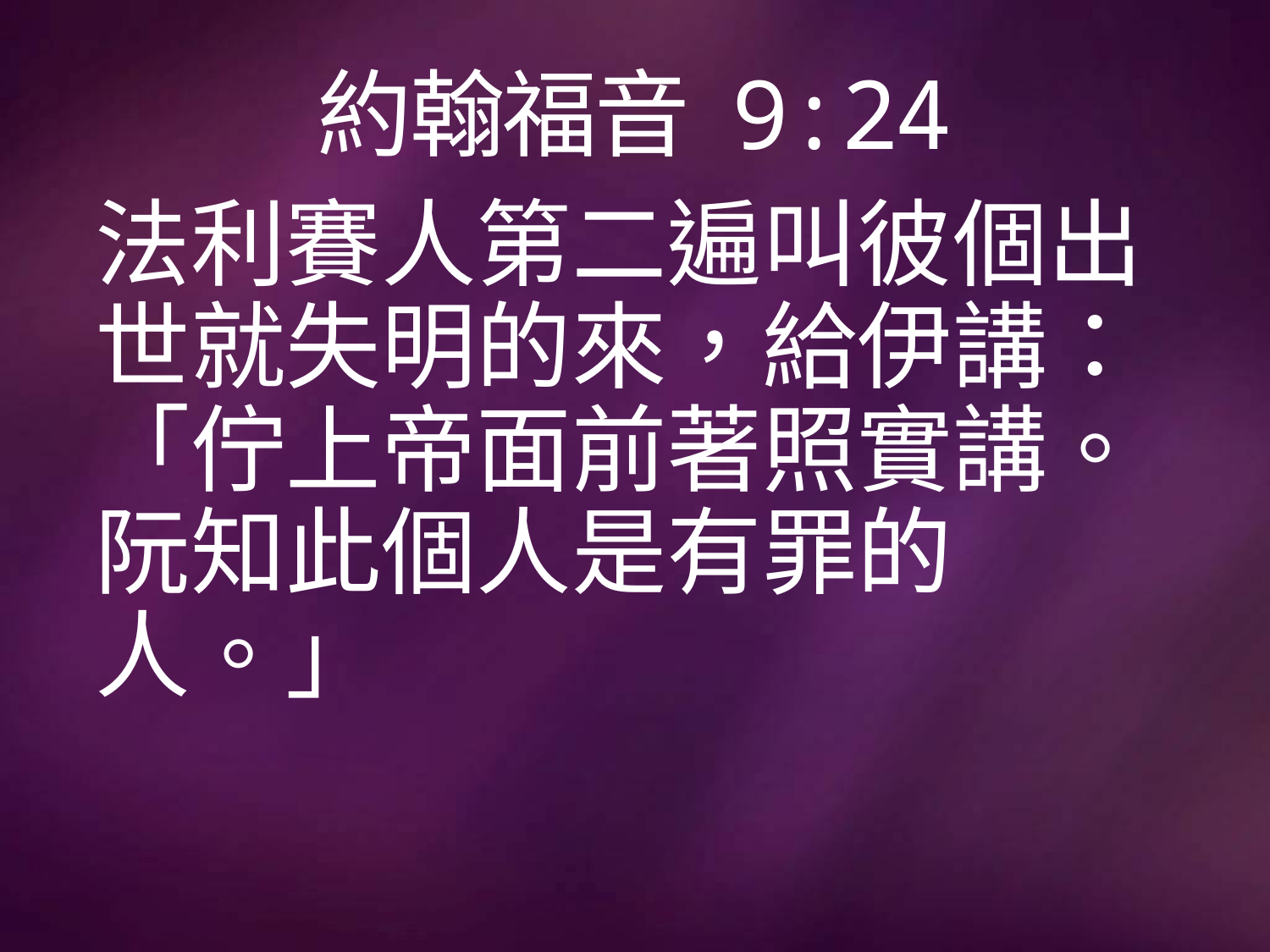

# 約翰福音 9:24
法利賽人第二遍叫彼個出世就失明的來，給伊講：「佇上帝面前著照實講。阮知此個人是有罪的人。」